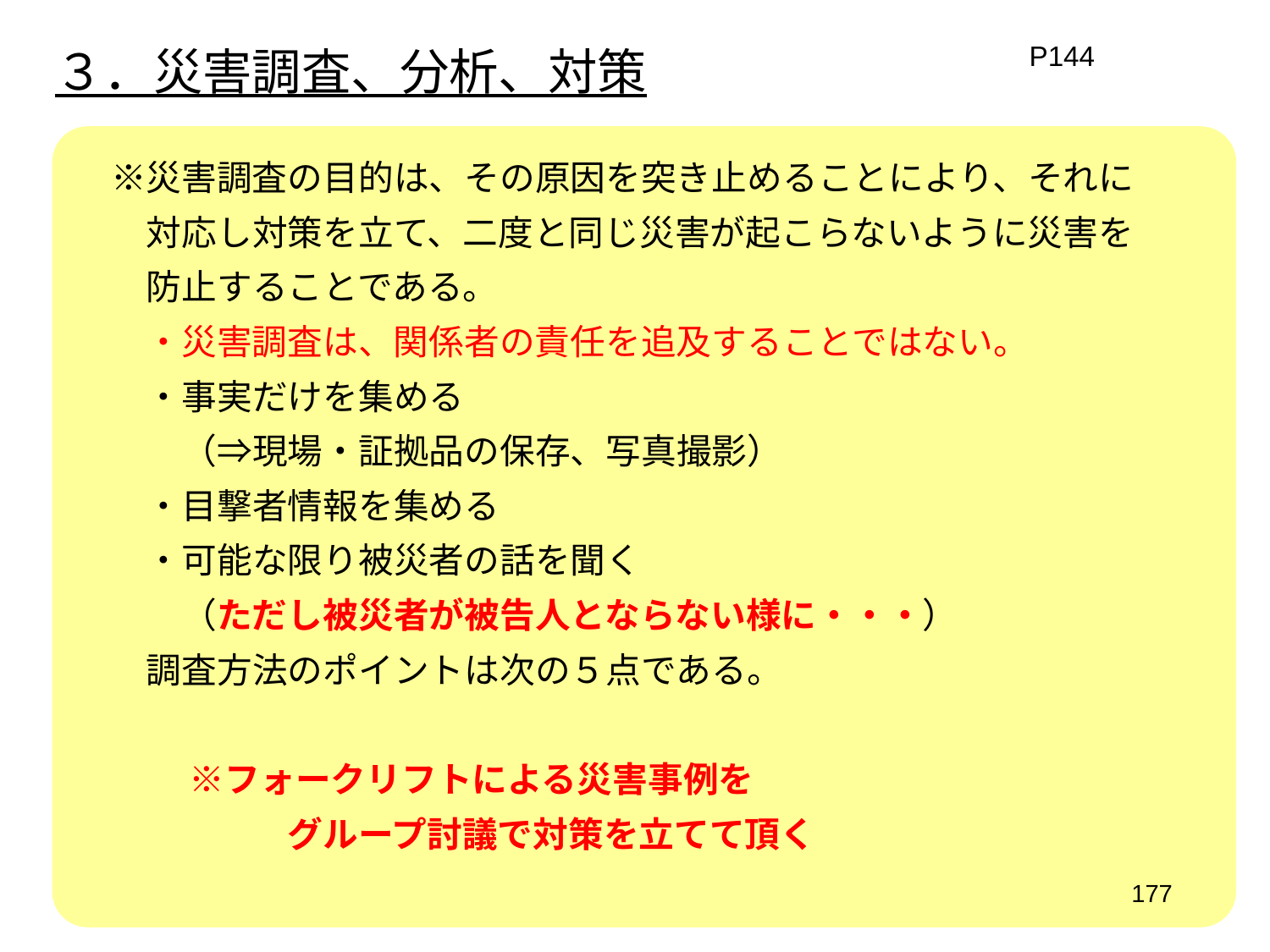

３．災害調査、分析、対策
P144
　※災害調査の目的は、その原因を突き止めることにより、それに
　　対応し対策を立て、二度と同じ災害が起こらないように災害を
　　防止することである。
　　・災害調査は、関係者の責任を追及することではない。
　　・事実だけを集める
　　　（⇒現場・証拠品の保存、写真撮影）
　　・目撃者情報を集める
　　・可能な限り被災者の話を聞く
　　　（ただし被災者が被告人とならない様に・・・）
　　調査方法のポイントは次の５点である。

　 　　※フォークリフトによる災害事例を
　　　　　　グループ討議で対策を立てて頂く

177